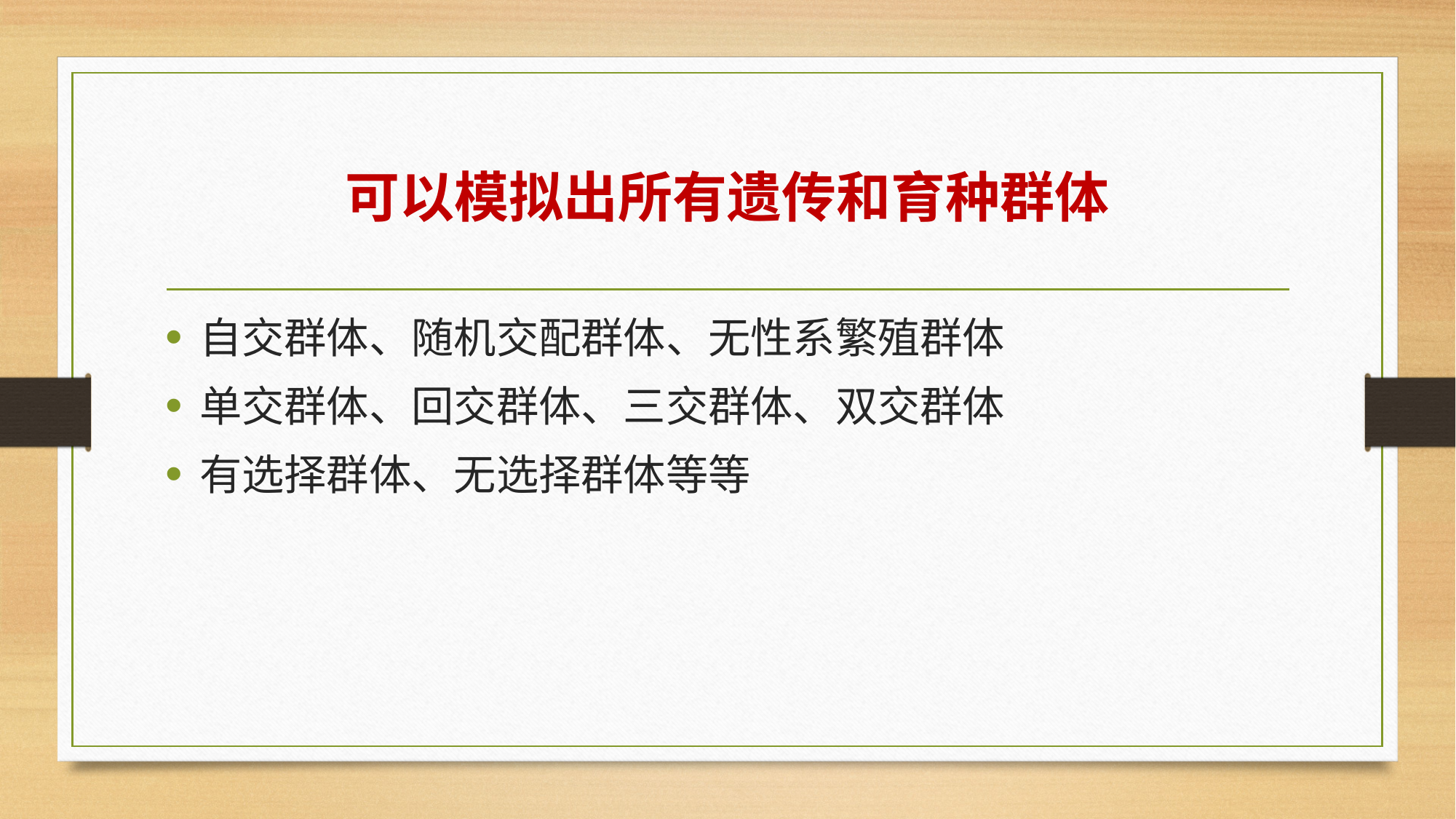

# 可以模拟出所有遗传和育种群体
自交群体、随机交配群体、无性系繁殖群体
单交群体、回交群体、三交群体、双交群体
有选择群体、无选择群体等等